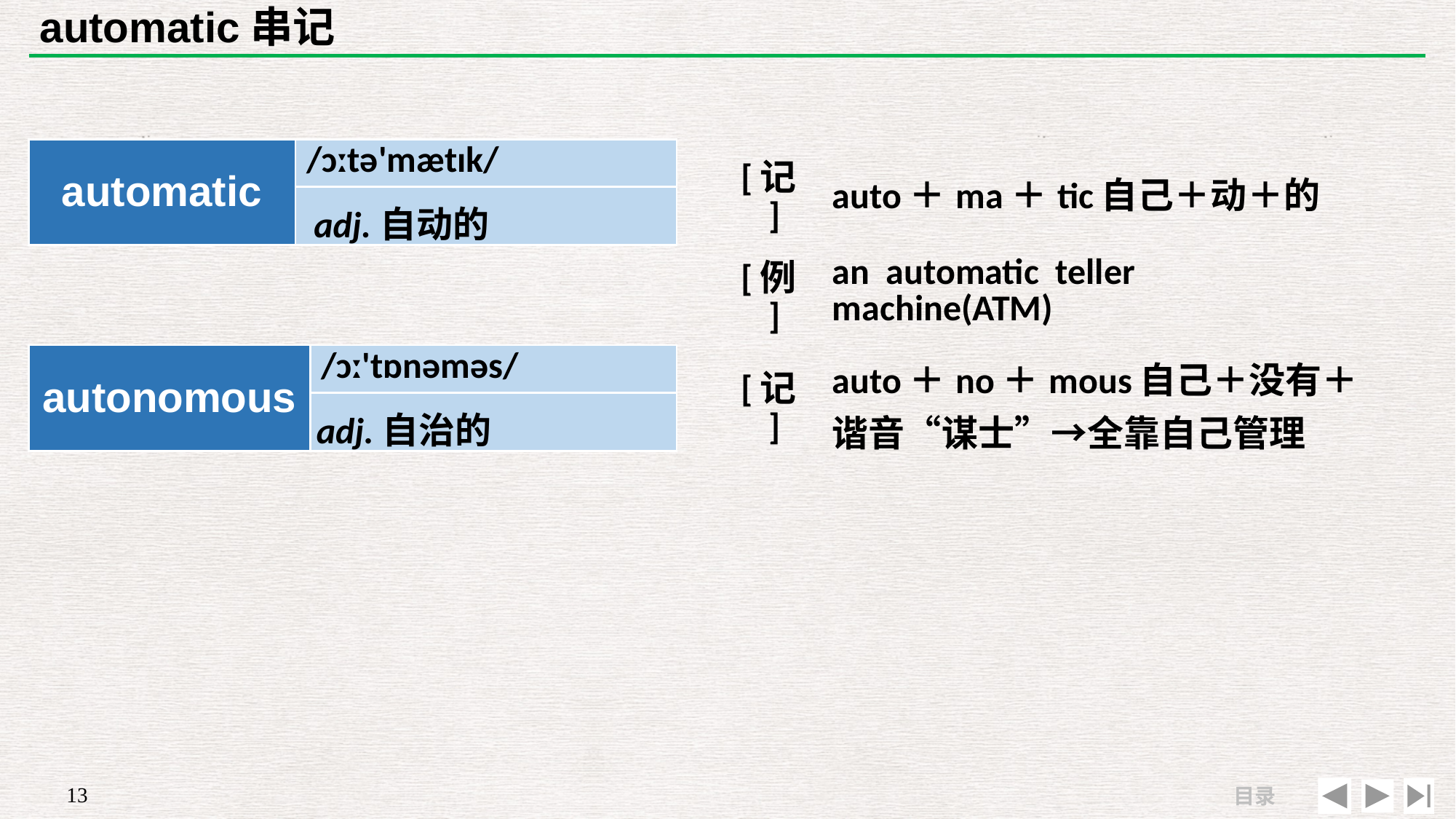

# automatic串记

| automatic | /ɔːtə'mætɪk/ |
| --- | --- |
|  |  |
| [记] | auto＋ma＋tic自己＋动＋的 |
| --- | --- |
| [例] | an automatic teller machine(ATM) |
adj.自动的
| autonomous | /ɔː'tɒnəməs/ |
| --- | --- |
|  |  |
| [记] | auto＋no＋mous自己＋没有＋ 谐音“谋士”→全靠自己管理 |
| --- | --- |
|  |  |
adj.自治的